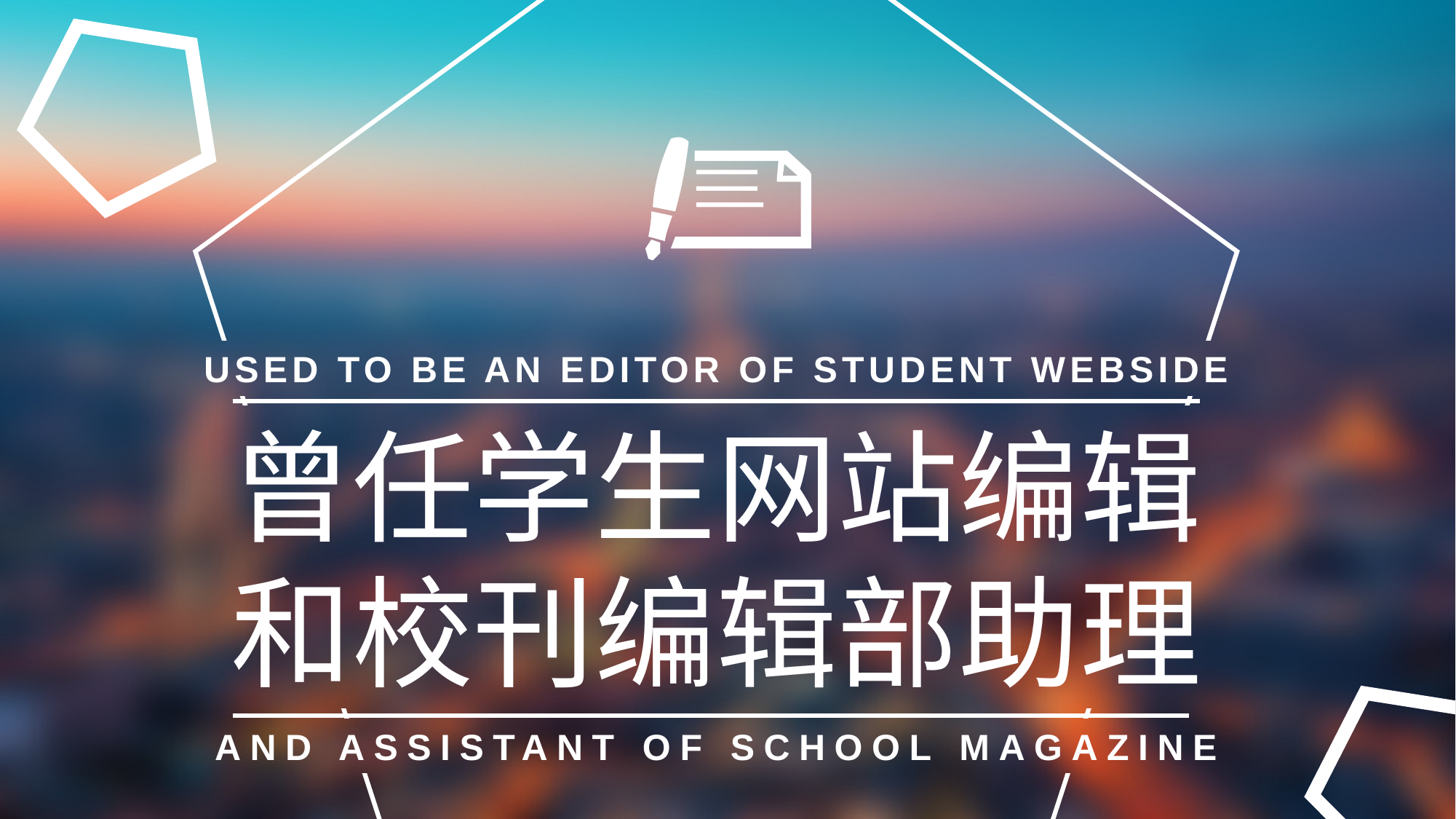

USED TO BE AN EDITOR OF STUDENT WEBSIDE
曾任学生网站编辑
和校刊编辑部助理

AND ASSISTANT OF SCHOOL MAGAZINE